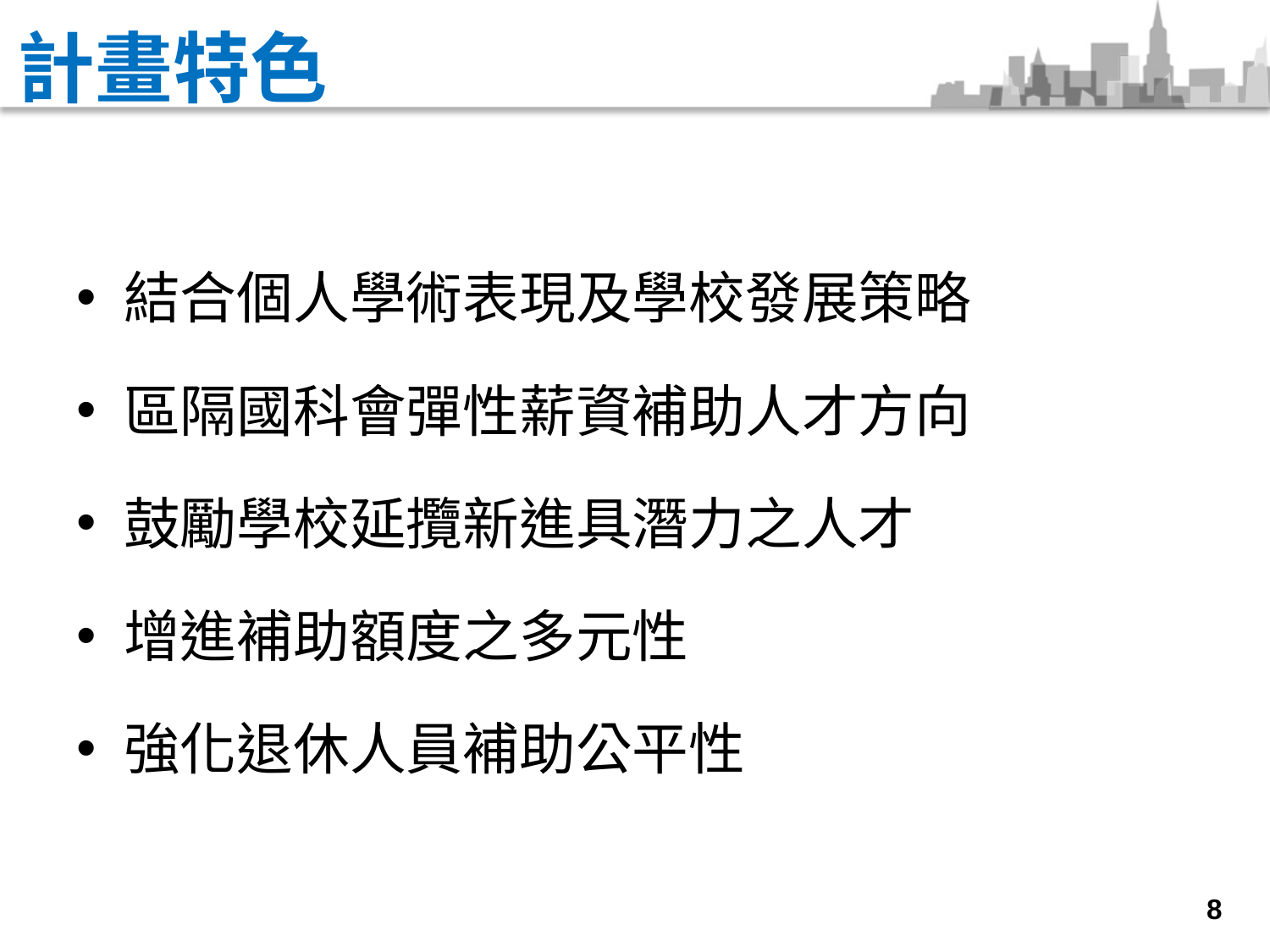

# 計畫特色
結合個人學術表現及學校發展策略
區隔國科會彈性薪資補助人才方向
鼓勵學校延攬新進具潛力之人才
增進補助額度之多元性
強化退休人員補助公平性

8